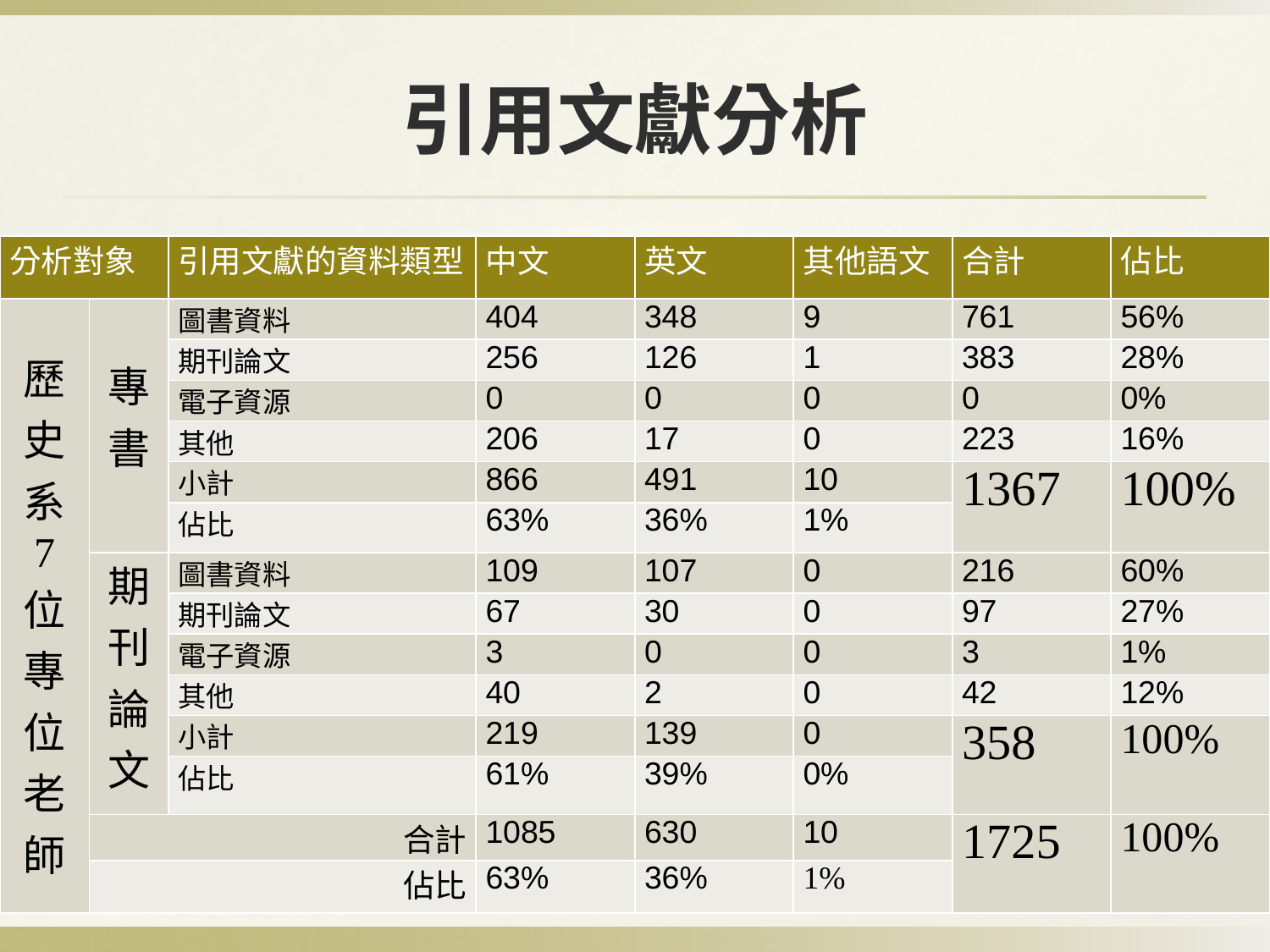

# 引用文獻分析
| 分析對象 |  | 引用文獻的資料類型 | 中文 | 英文 | 其他語文 | 合計 | 佔比 |
| --- | --- | --- | --- | --- | --- | --- | --- |
| 歷史系 7 位專位老師 | 專書 | 圖書資料 | 404 | 348 | 9 | 761 | 56% |
|  |  | 期刊論文 | 256 | 126 | 1 | 383 | 28% |
|  |  | 電子資源 | 0 | 0 | 0 | 0 | 0% |
|  |  | 其他 | 206 | 17 | 0 | 223 | 16% |
|  |  | 小計 | 866 | 491 | 10 | 1367 | 100% |
|  |  | 佔比 | 63% | 36% | 1% |  |  |
|  | 期刊論文 | 圖書資料 | 109 | 107 | 0 | 216 | 60% |
|  |  | 期刊論文 | 67 | 30 | 0 | 97 | 27% |
|  |  | 電子資源 | 3 | 0 | 0 | 3 | 1% |
|  |  | 其他 | 40 | 2 | 0 | 42 | 12% |
|  |  | 小計 | 219 | 139 | 0 | 358 | 100% |
|  |  | 佔比 | 61% | 39% | 0% |  |  |
|  | 合計 |  | 1085 | 630 | 10 | 1725 | 100% |
|  | 佔比 |  | 63% | 36% | 1% |  |  |